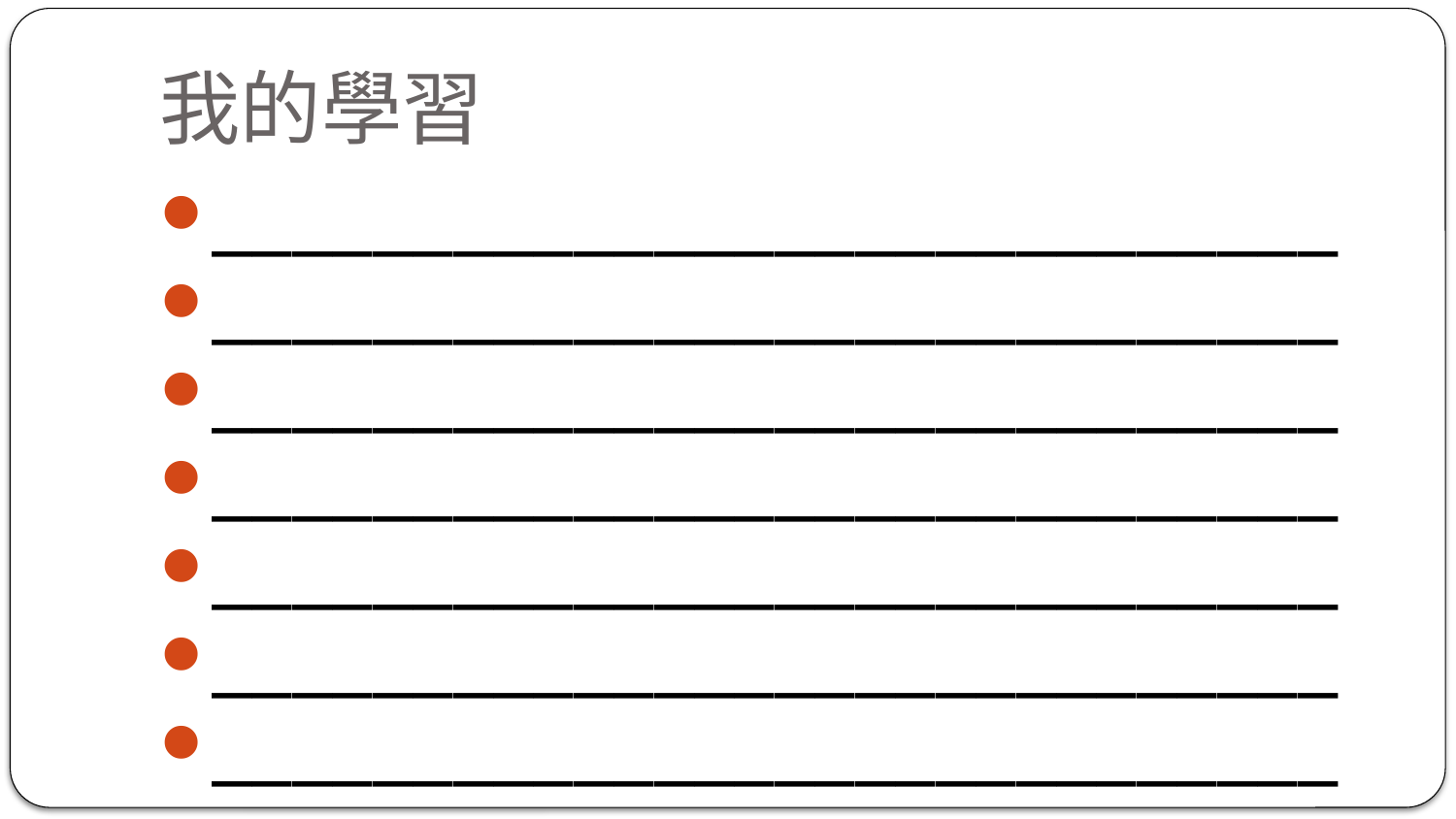

# 我的學習
____________________________
____________________________
____________________________
____________________________
____________________________
____________________________
____________________________